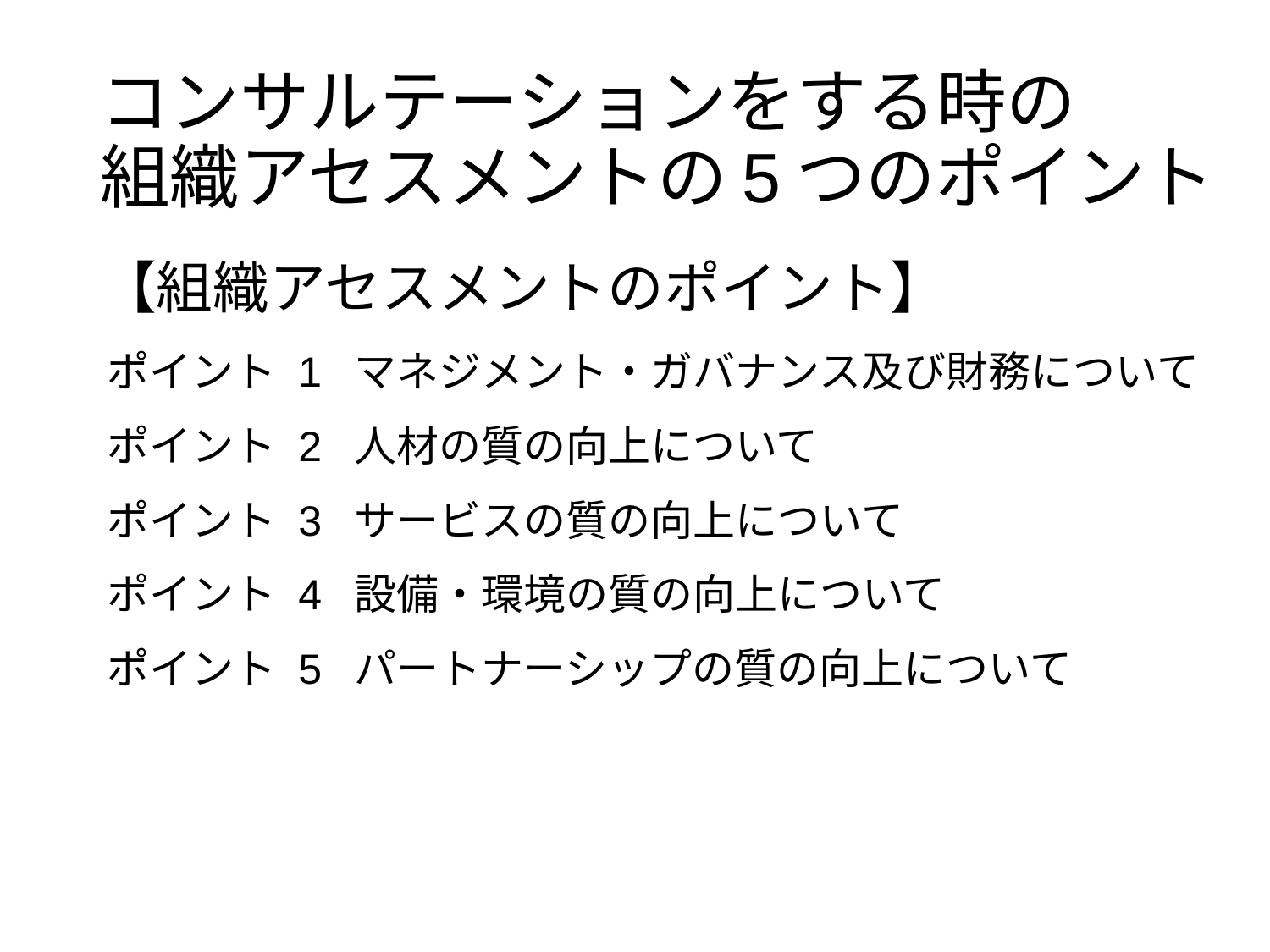

# コンサルテーションをする時の 組織アセスメントの5つのポイント
【組織アセスメントのポイント】

| ポイント 1 | マネジメント・ガバナンス及び財務について |
| --- | --- |
| ポイント 2 | 人材の質の向上について |
| ポイント 3 | サービスの質の向上について |
| ポイント 4 | 設備・環境の質の向上について |
| ポイント 5 | パートナーシップの質の向上について |